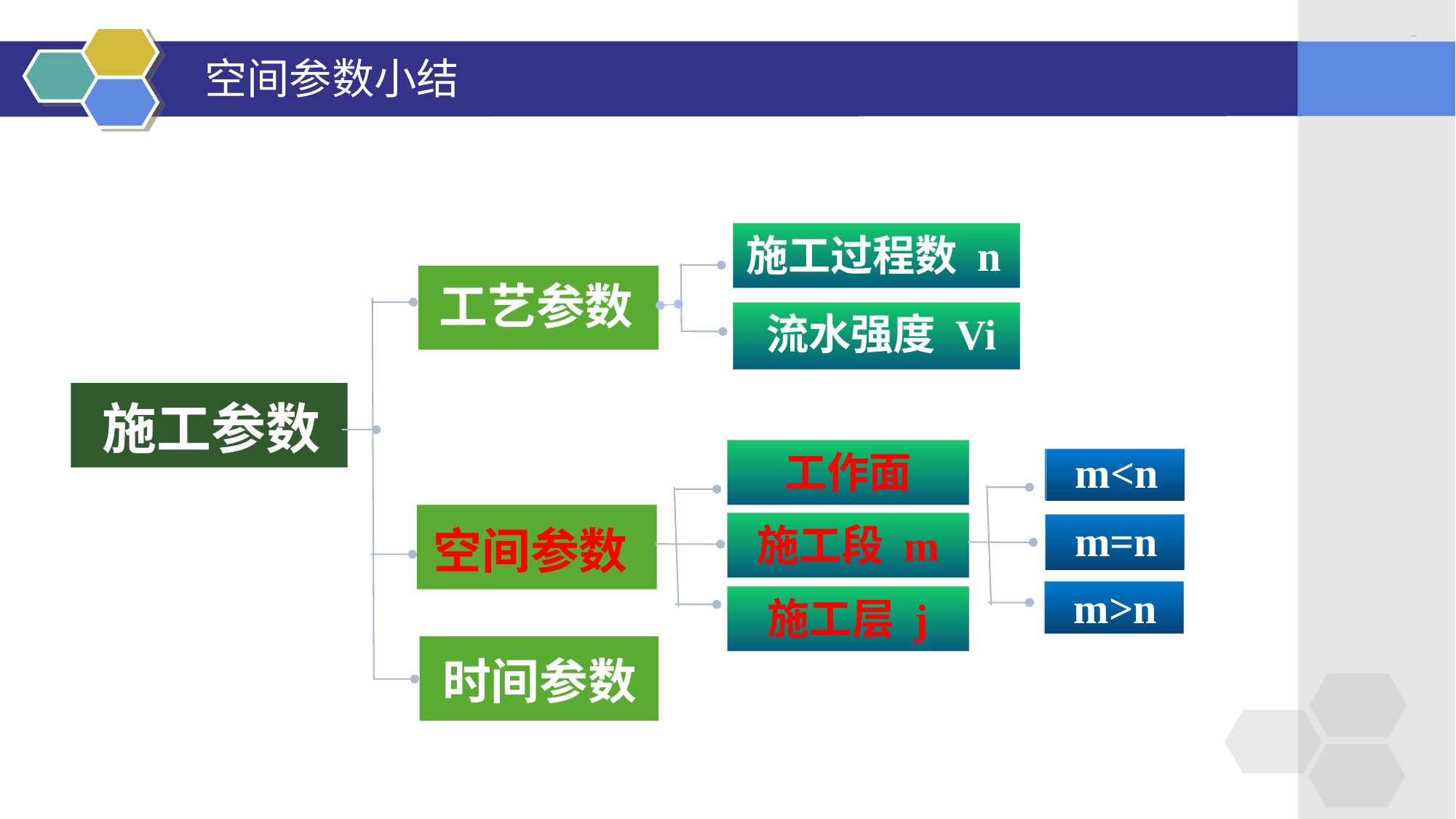

LOGO
# 空间参数小结

施工过程数 n

工艺参数

流水强度 Vi

施工参数
单击编辑标题

空间参数

时间参数

工作面
m<n

m>n
m=n

施工段 m

施工层 j